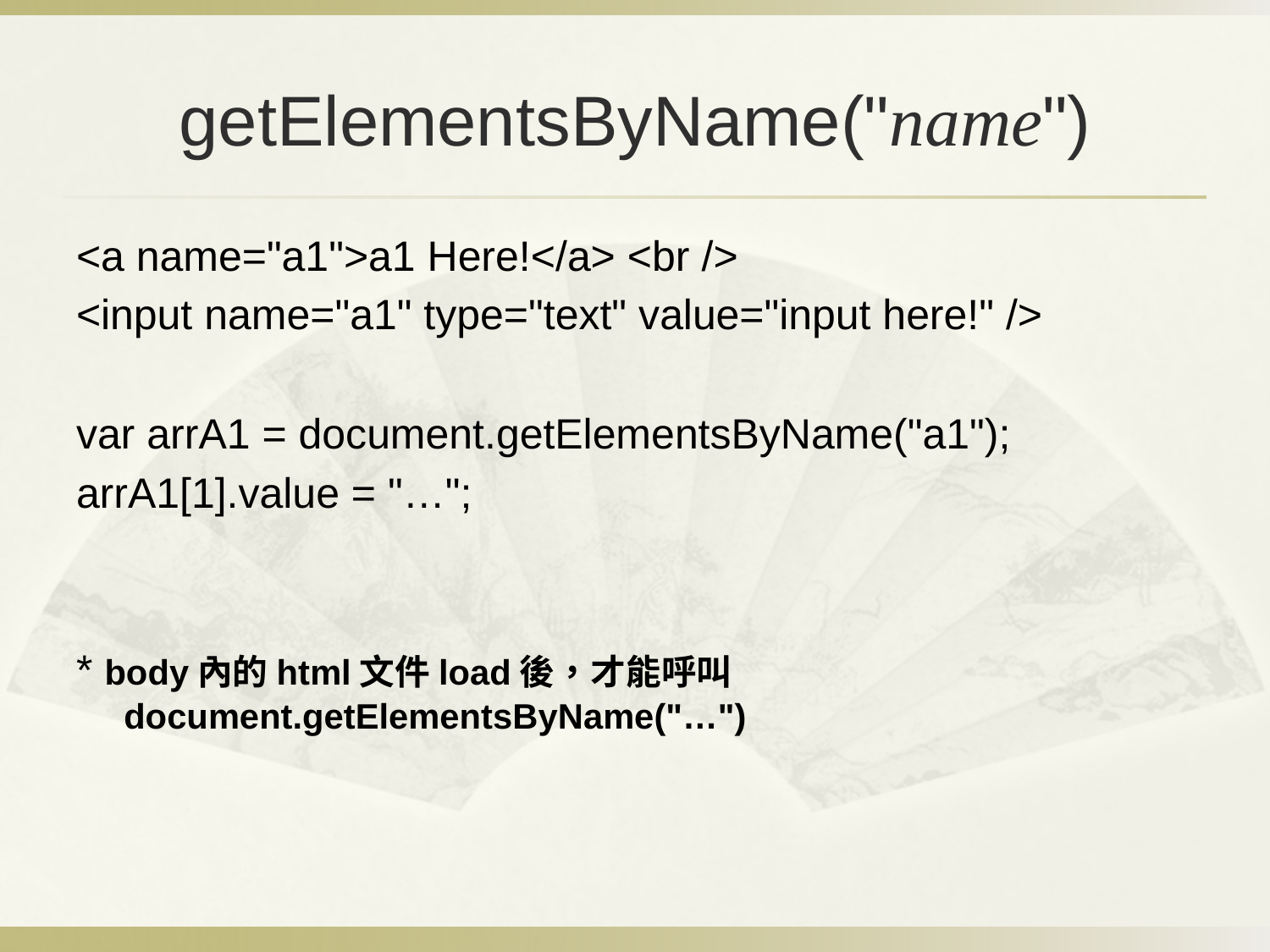

# getElementsByName("name")
<a name="a1">a1 Here!</a> <br />
<input name="a1" type="text" value="input here!" />

var arrA1 = document.getElementsByName("a1");
arrA1[1].value = "…";

* body內的html文件load後，才能呼叫document.getElementsByName("…")